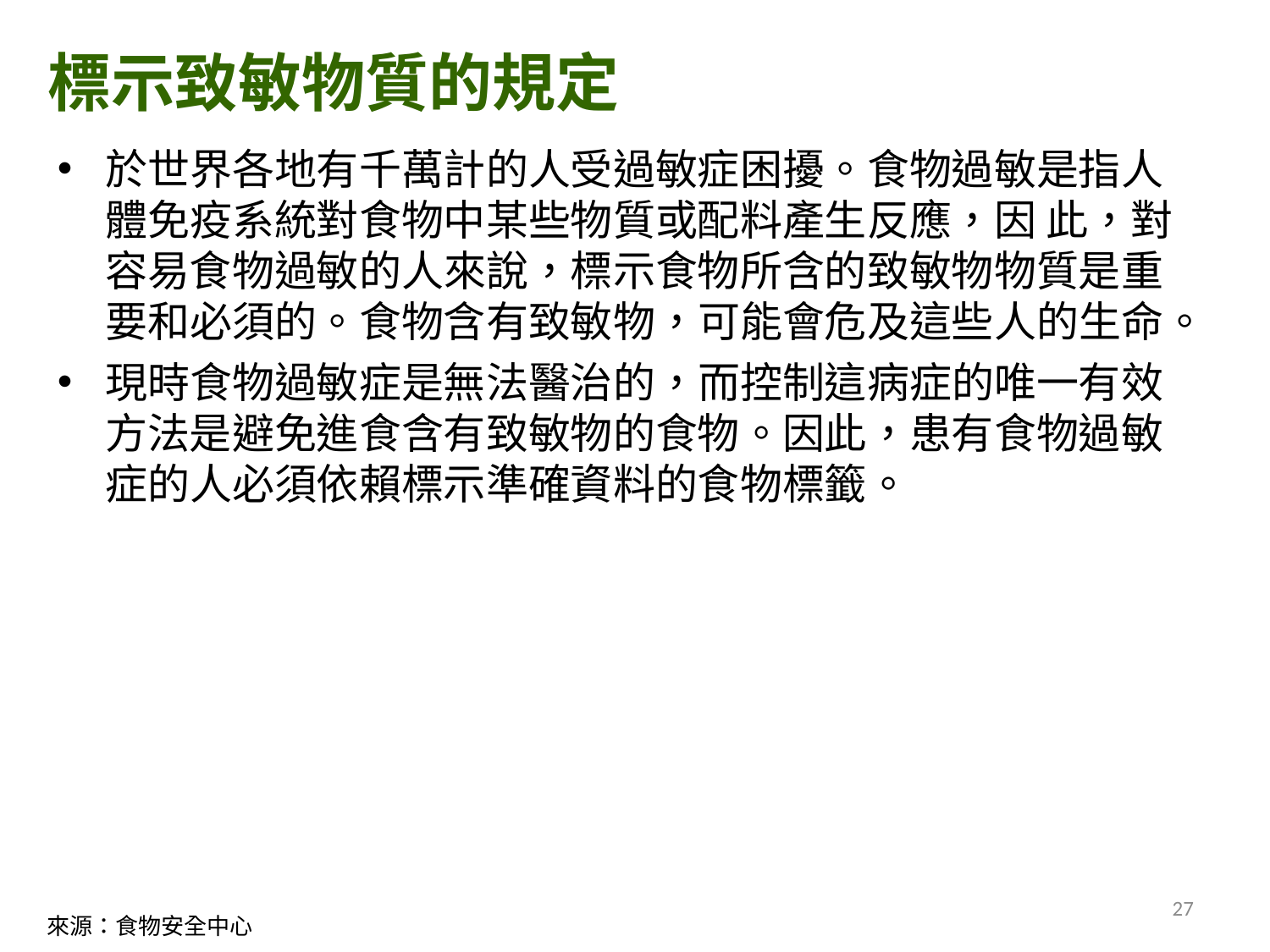

標示致敏物質的規定
於世界各地有千萬計的人受過敏症困擾。食物過敏是指人體免疫系統對食物中某些物質或配料產生反應，因 此，對容易食物過敏的人來說，標示食物所含的致敏物物質是重要和必須的。食物含有致敏物，可能會危及這些人的生命。
現時食物過敏症是無法醫治的，而控制這病症的唯一有效方法是避免進食含有致敏物的食物。因此，患有食物過敏症的人必須依賴標示準確資料的食物標籤。
27
來源：食物安全中心